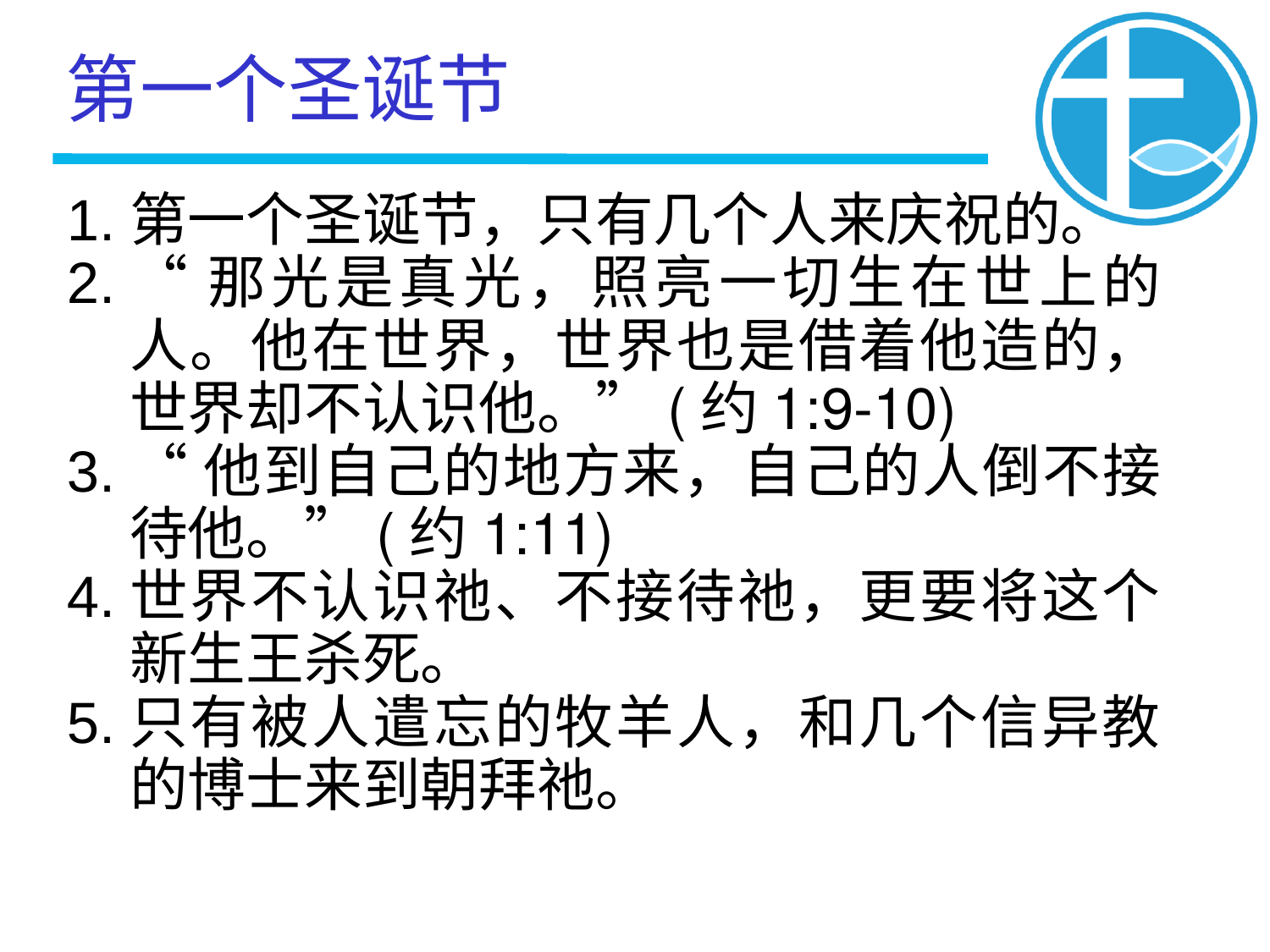

# 第一个圣诞节
第一个圣诞节，只有几个人来庆祝的。
“那光是真光，照亮一切生在世上的人。他在世界，世界也是借着他造的，世界却不认识他。”(约1:9-10)
“他到自己的地方来，自己的人倒不接待他。”(约1:11)
世界不认识祂、不接待祂，更要将这个新生王杀死。
只有被人遣忘的牧羊人，和几个信异教的博士来到朝拜祂。